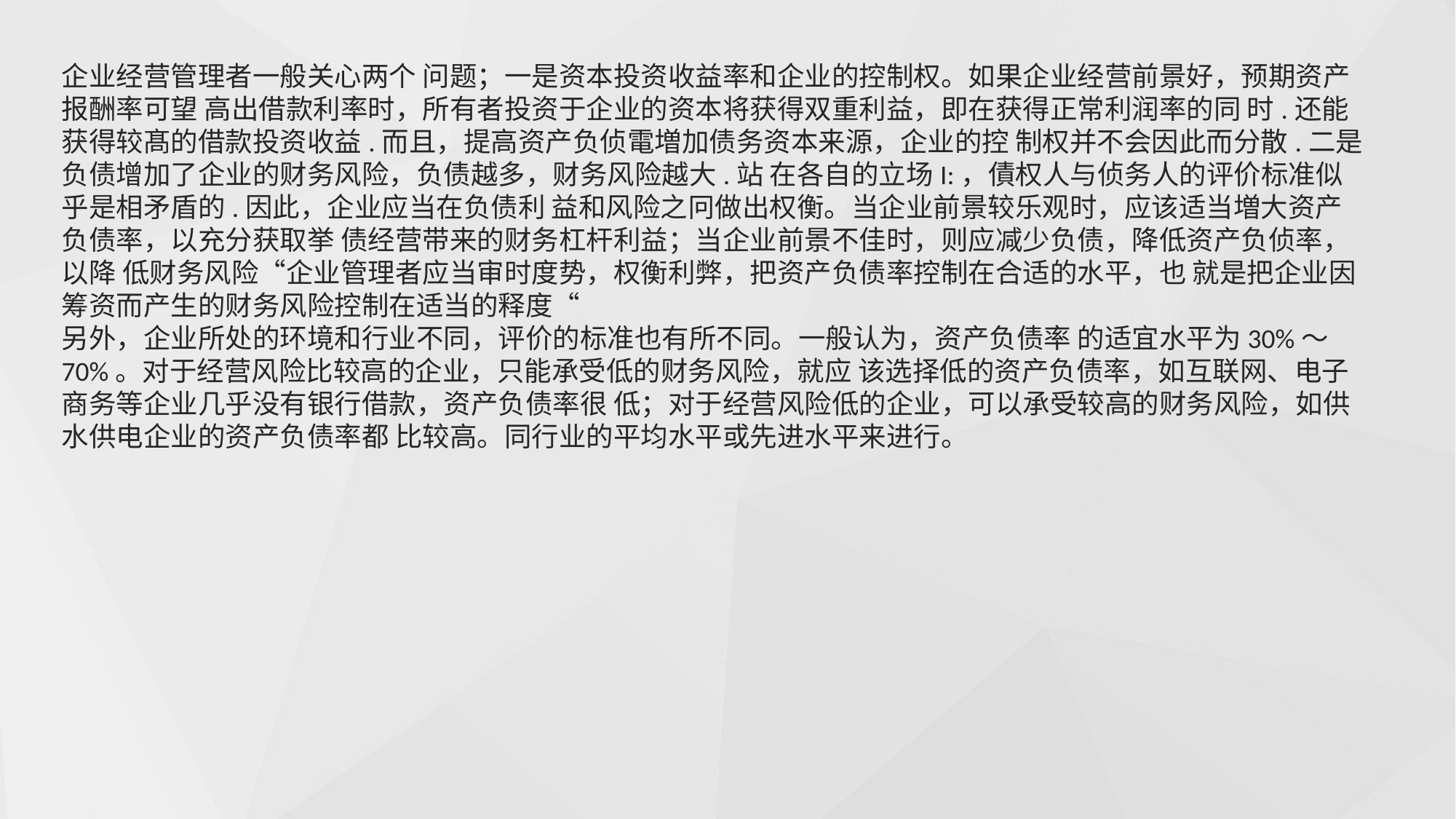

企业经营管理者一般关心两个 问题；一是资本投资收益率和企业的控制权。如果企业经营前景好，预期资产报酬率可望 高出借款利率时，所有者投资于企业的资本将获得双重利益，即在获得正常利润率的同 时.还能获得较髙的借款投资收益.而且，提高资产负侦電増加债务资本来源，企业的控 制权并不会因此而分散.二是负债增加了企业的财务风险，负债越多，财务风险越大.站 在各自的立场I:，債权人与侦务人的评价标准似乎是相矛盾的.因此，企业应当在负债利 益和风险之冋做出权衡。当企业前景较乐观时，应该适当増大资产负债率，以充分获取挙 债经营带来的财务杠杆利益；当企业前景不佳时，则应减少负债，降低资产负侦率，以降 低财务风险“企业管理者应当审时度势，权衡利弊，把资产负债率控制在合适的水平，也 就是把企业因筹资而产生的财务风险控制在适当的释度“
另外，企业所处的环境和行业不同，评价的标准也有所不同。一般认为，资产负债率 的适宜水平为30%〜70%。对于经营风险比较高的企业，只能承受低的财务风险，就应 该选择低的资产负债率，如互联网、电子商务等企业几乎没有银行借款，资产负债率很 低；对于经营风险低的企业，可以承受较高的财务风险，如供水供电企业的资产负债率都 比较高。同行业的平均水平或先进水平来进行。